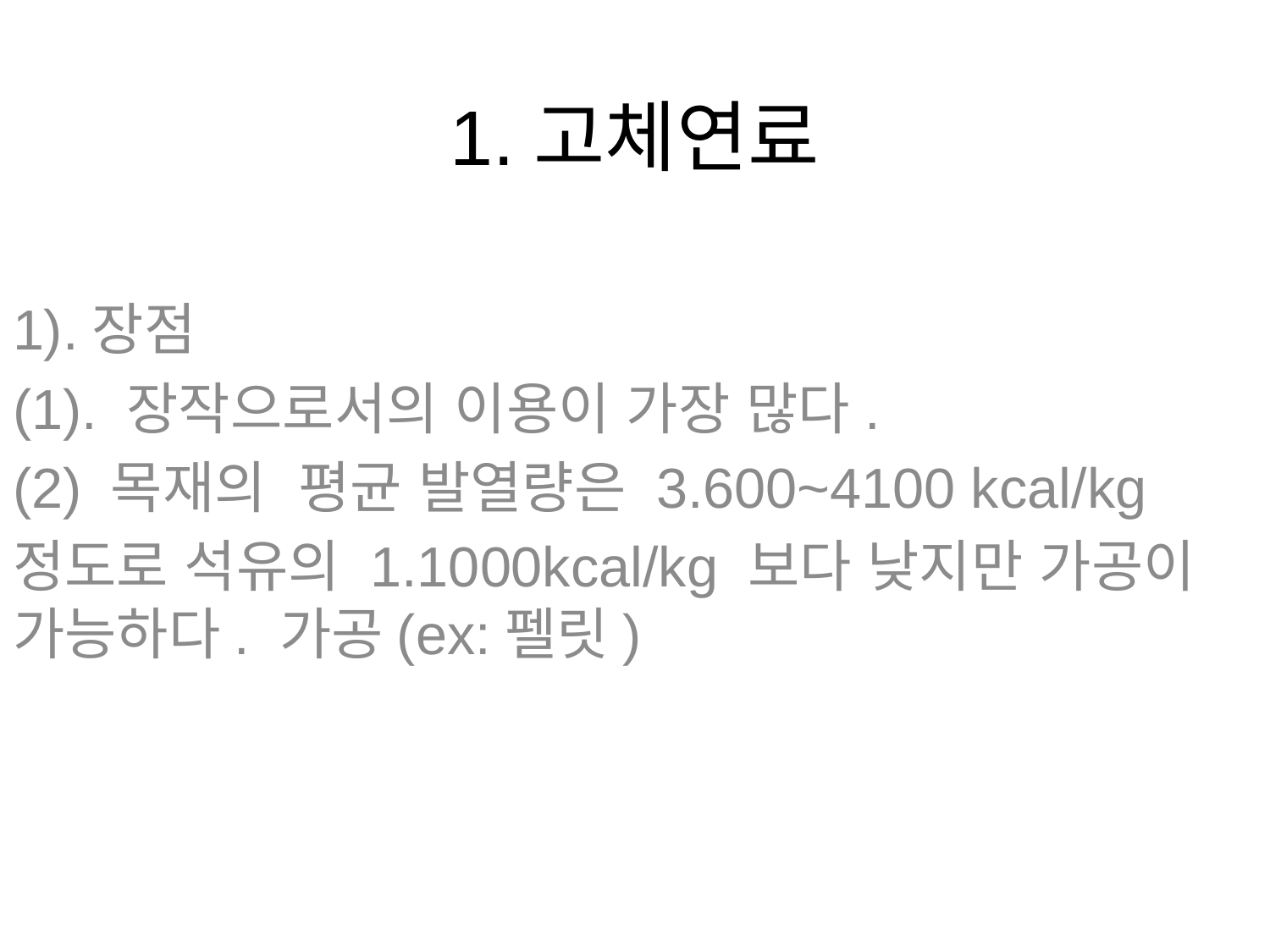

# 1.고체연료
1).장점
(1). 장작으로서의 이용이 가장 많다.
(2) 목재의  평균 발열량은 3.600~4100 kcal/kg
정도로 석유의 1.1000kcal/kg 보다 낮지만 가공이 가능하다. 가공(ex:펠릿)